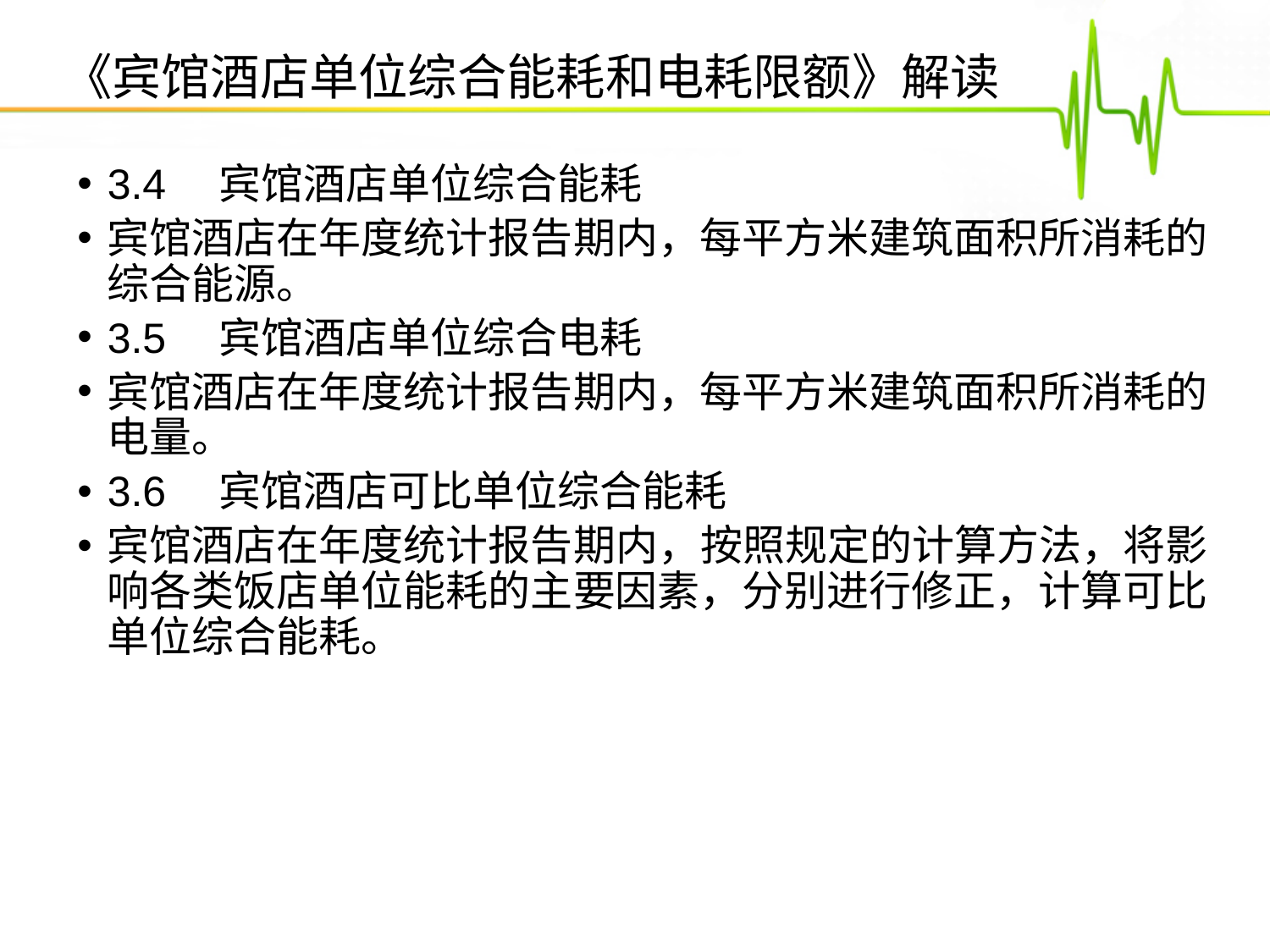

《宾馆酒店单位综合能耗和电耗限额》解读
3.4　宾馆酒店单位综合能耗
宾馆酒店在年度统计报告期内，每平方米建筑面积所消耗的综合能源。
3.5　宾馆酒店单位综合电耗
宾馆酒店在年度统计报告期内，每平方米建筑面积所消耗的电量。
3.6　宾馆酒店可比单位综合能耗
宾馆酒店在年度统计报告期内，按照规定的计算方法，将影响各类饭店单位能耗的主要因素，分别进行修正，计算可比单位综合能耗。
点击添加文本
点击添加文本
点击添加文本
点击添加文本